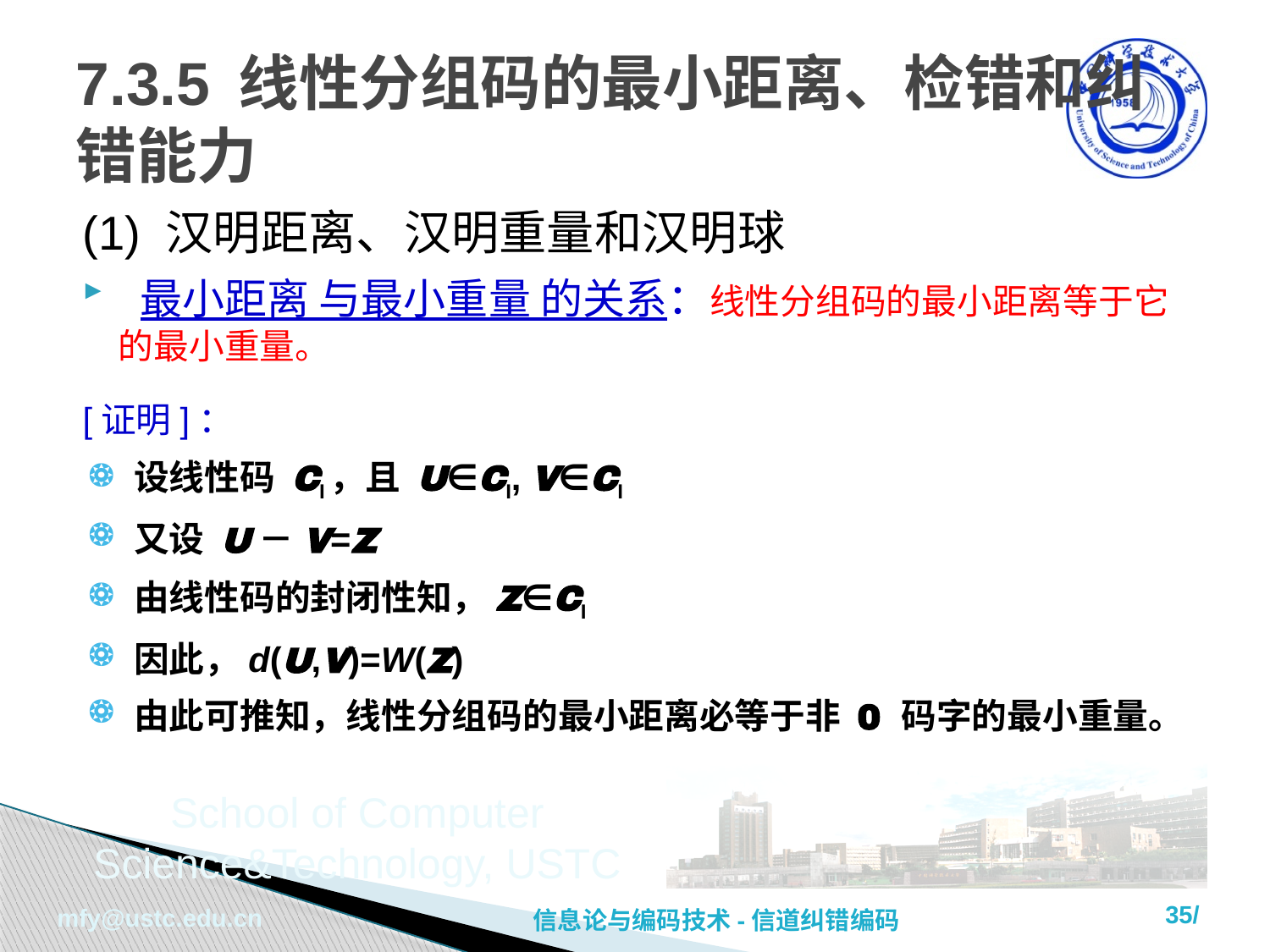

# 7.3.5 线性分组码的最小距离、检错和纠错能力
(1) 汉明距离、汉明重量和汉明球
 最小距离 与最小重量 的关系：线性分组码的最小距离等于它的最小重量。

[证明]：
 设线性码 CI，且 U∈CI, V∈CI
 又设 U－V=Z
 由线性码的封闭性知，Z∈CI
 因此，d(U,V)=W(Z)
 由此可推知，线性分组码的最小距离必等于非 0 码字的最小重量。